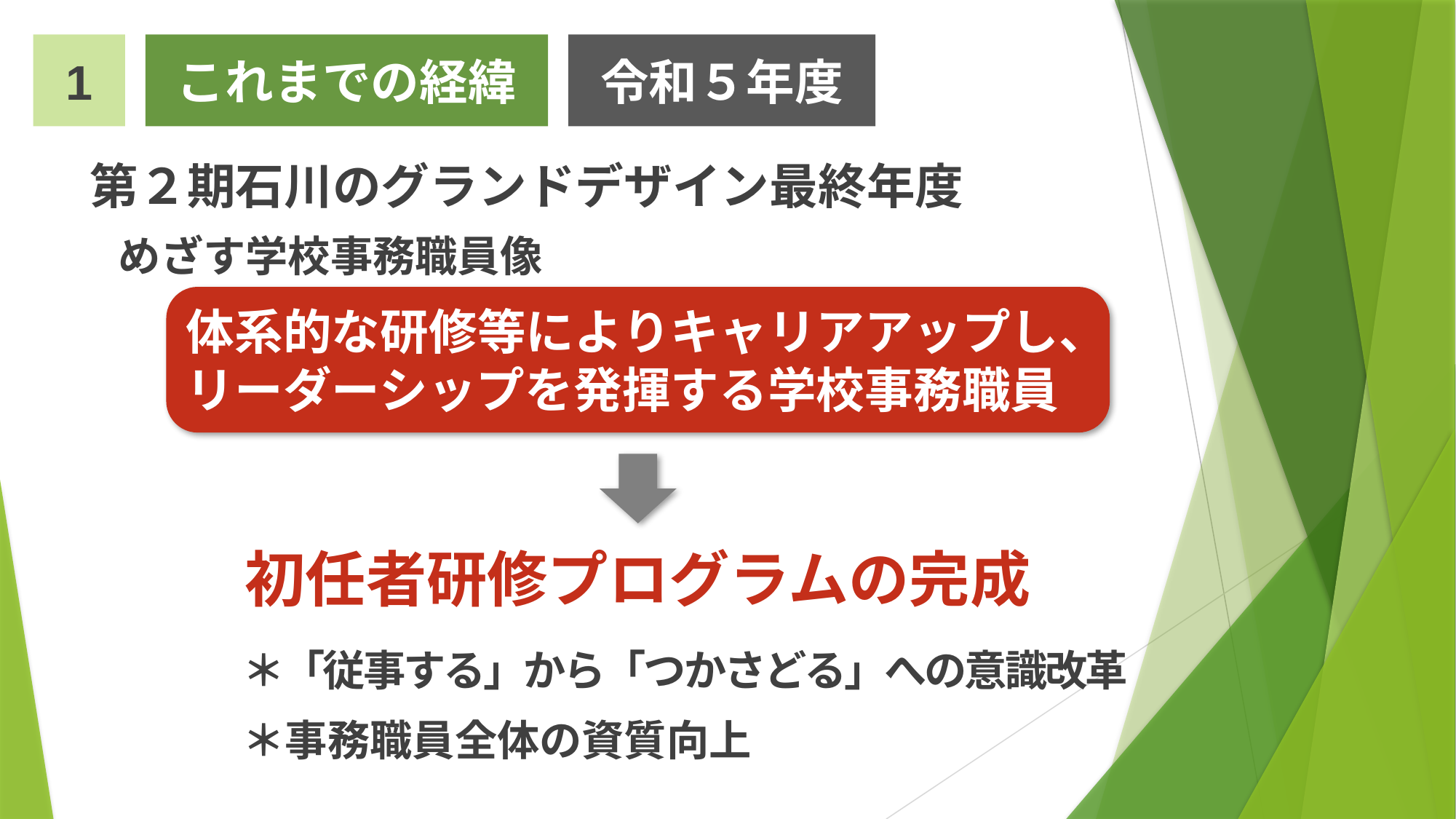

令和５年度
1
これまでの経緯
第２期石川のグランドデザイン最終年度
めざす学校事務職員像
体系的な研修等によりキャリアアップし、リーダーシップを発揮する学校事務職員

初任者研修プログラムの完成
＊「従事する」から「つかさどる」への意識改革
＊事務職員全体の資質向上